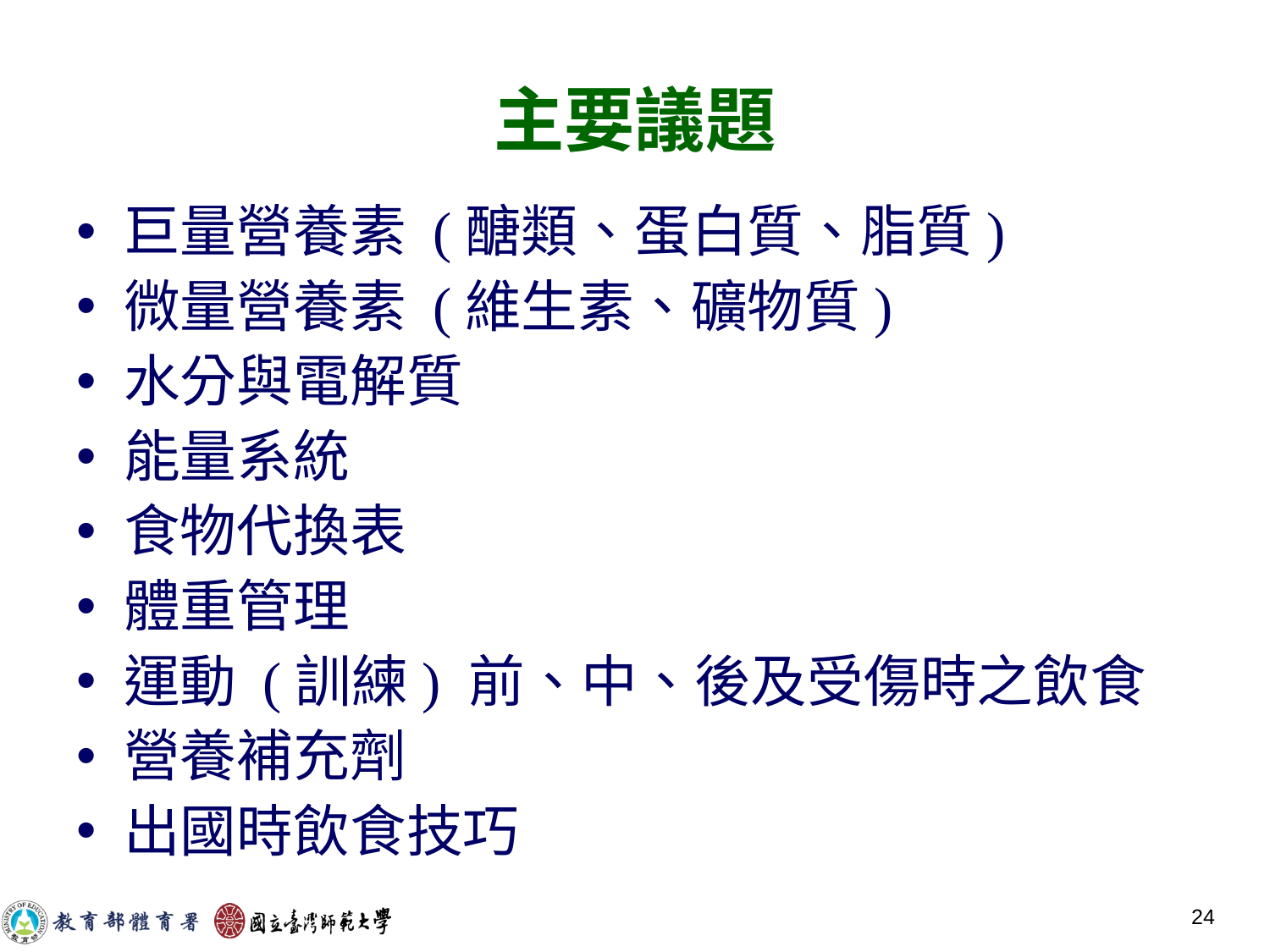

# 主要議題
巨量營養素 (醣類、蛋白質、脂質)
微量營養素 (維生素、礦物質)
水分與電解質
能量系統
食物代換表
體重管理
運動 (訓練) 前、中、後及受傷時之飲食
營養補充劑
出國時飲食技巧

24